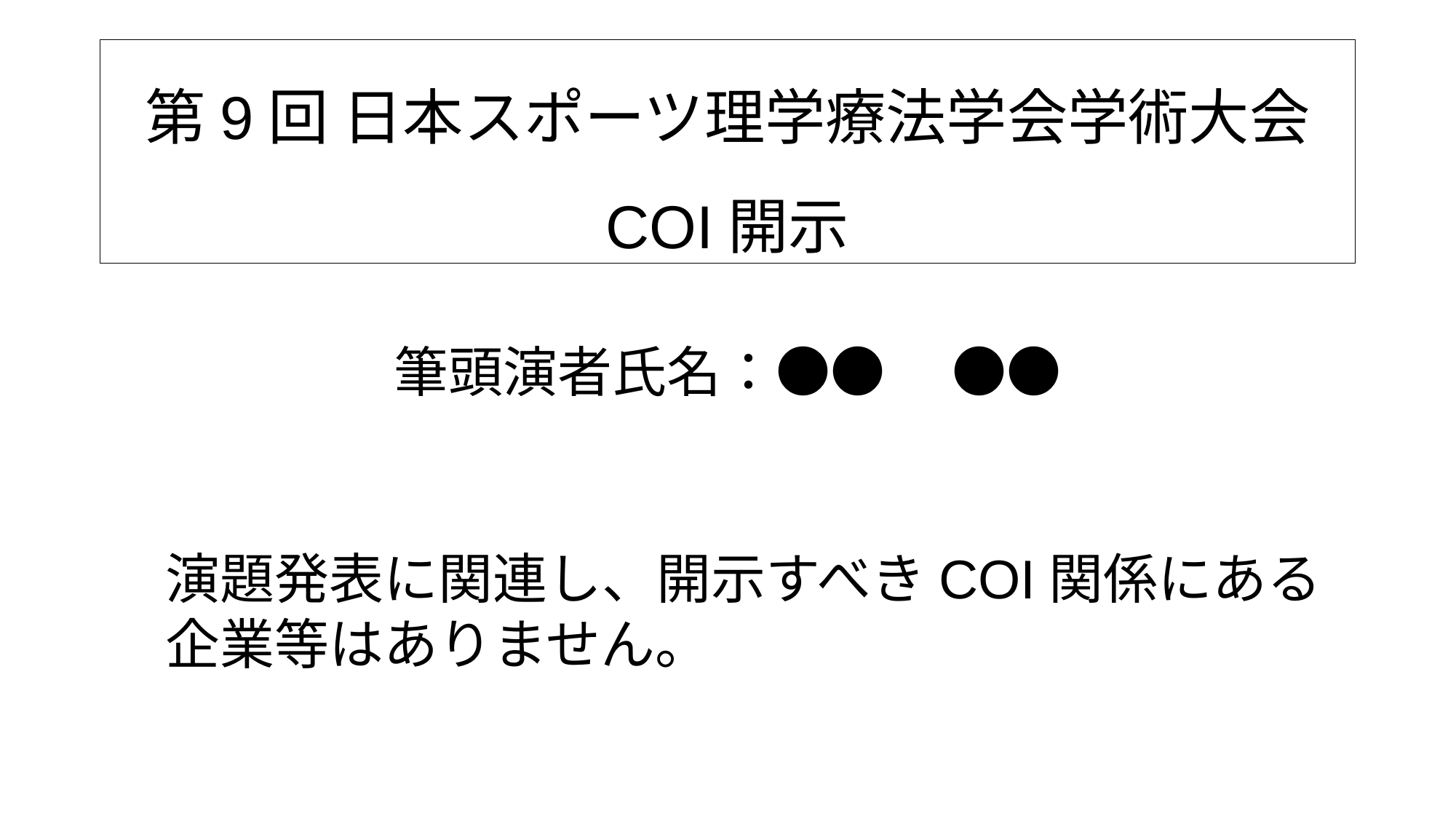

# 第9回 日本スポーツ理学療法学会学術大会 COI開示
筆頭演者氏名：●●　 ●●
演題発表に関連し、開示すべきCOI関係にある
企業等はありません。